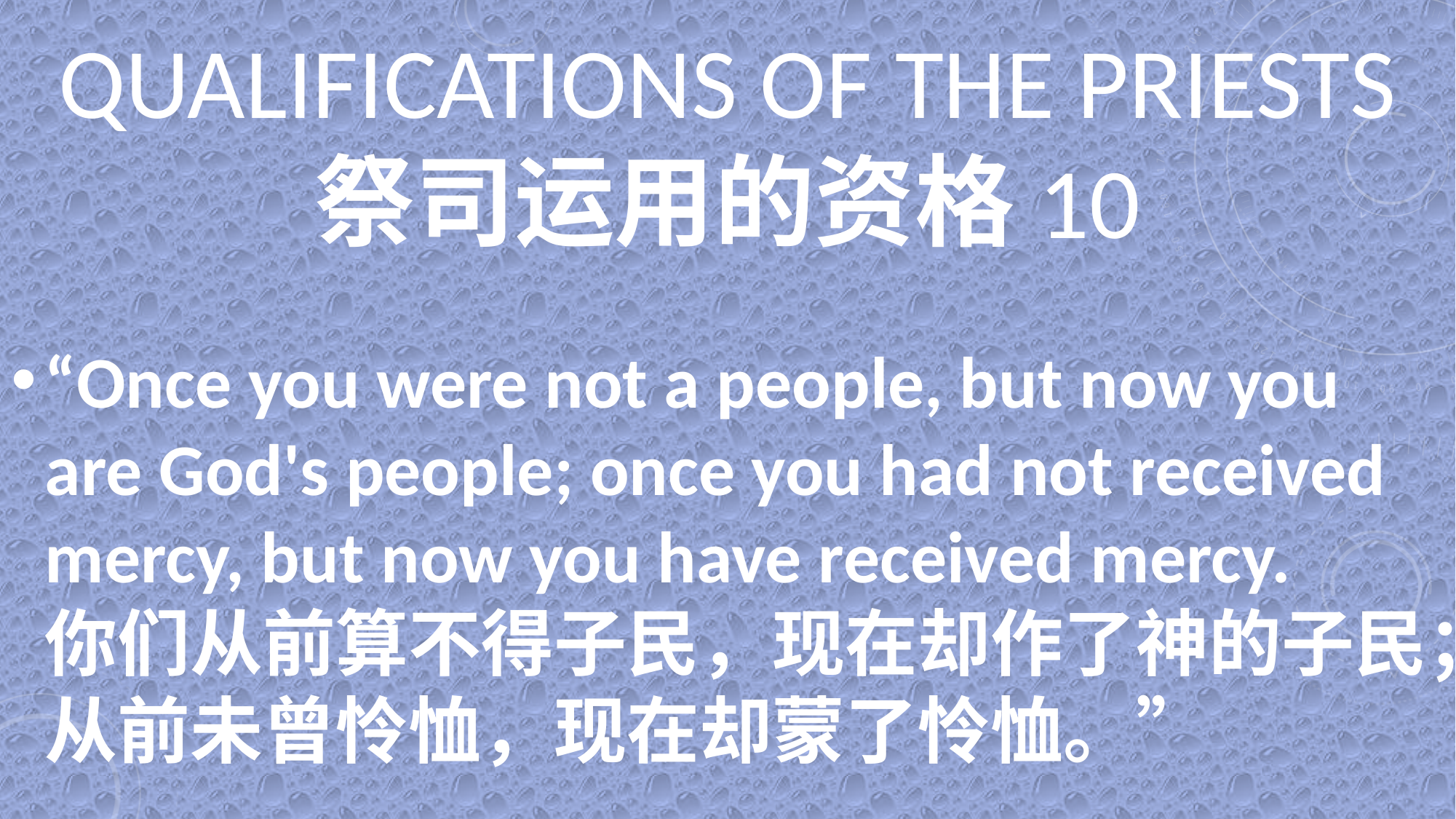

# QUALIFICATIONS OF THE PRIESTS 祭司运用的资格10
“Once you were not a people, but now you are God's people; once you had not received mercy, but now you have received mercy.       你们从前算不得子民，现在却作了神的子民；从前未曾怜恤，现在却蒙了怜恤。”